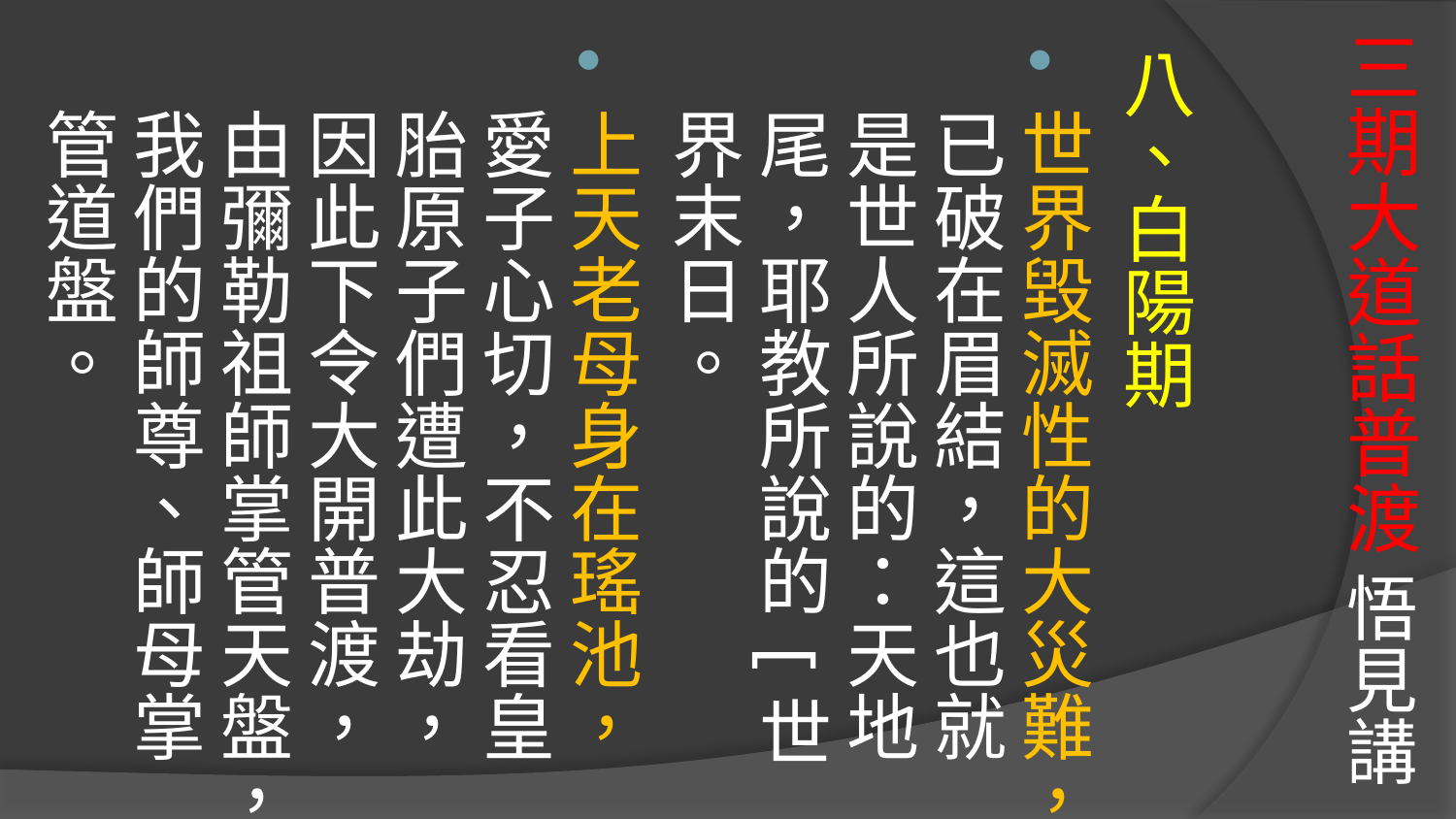

# 三期大道話普渡 悟見講
八、白陽期
世界毀滅性的大災難，已破在眉結，這也就是世人所說的：天地尾，耶教所說的[世界末日。
上天老母身在瑤池，愛子心切，不忍看皇胎原子們遭此大劫，因此下令大開普渡，由彌勒祖師掌管天盤，我們的師尊、師母掌管道盤。